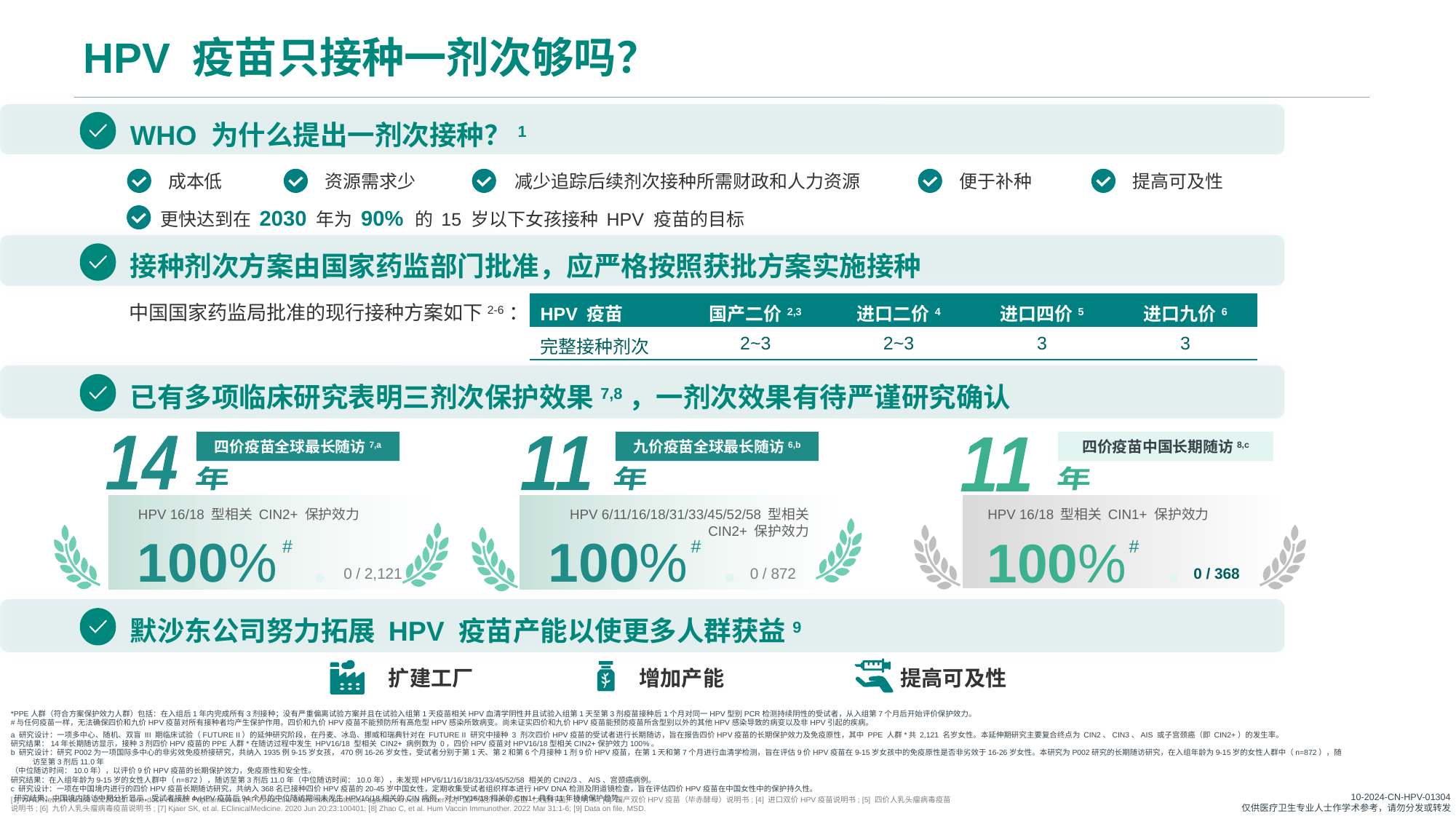

# HPV 疫苗只接种一剂次够吗？

WHO 为什么提出一剂次接种？1

成本低

资源需求少

减少追踪后续剂次接种所需财政和人力资源

便于补种

提高可及性

更快达到在 2030 年为 90% 的 15 岁以下女孩接种 HPV 疫苗的目标

接种剂次方案由国家药监部门批准，应严格按照获批方案实施接种

中国国家药监局批准的现行接种方案如下2-6：
| HPV 疫苗 | 国产二价2,3 | 进口二价4 | 进口四价5 | 进口九价6 |
| --- | --- | --- | --- | --- |
| 完整接种剂次 | 2~3 | 2~3 | 3 | 3 |

已有多项临床研究表明三剂次保护效果7,8，一剂次效果有待严谨研究确认

四价疫苗全球最长随访7,a
14
年

HPV 16/18 型相关 CIN2+ 保护效力
100%
0 / 2,121

九价疫苗全球最长随访6,b
11
年

HPV 6/11/16/18/31/33/45/52/58 型相关
 CIN2+ 保护效力
100%
0 / 872

四价疫苗中国长期随访8,c
11
年

HPV 16/18 型相关 CIN1+ 保护效力
0 / 368

100%
#
#
#

默沙东公司努力拓展 HPV 疫苗产能以使更多人群获益9

扩建工厂
增加产能
提高可及性
*PPE人群（符合方案保护效力人群）包括：在入组后1年内完成所有3剂接种；没有严重偏离试验方案并且在试验入组第1天疫苗相关HPV血清学阴性并且试验入组第1天至第3剂疫苗接种后1个月对同一HPV型别PCR检测持续阴性的受试者，从入组第7个月后开始评价保护效力。
#与任何疫苗一样，无法确保四价和九价HPV疫苗对所有接种者均产生保护作用。四价和九价HPV疫苗不能预防所有高危型HPV感染所致病变。尚未证实四价和九价HPV疫苗能预防疫苗所含型别以外的其他HPV感染导致的病变以及非HPV引起的疾病。
a 研究设计：一项多中心、随机、双盲 III 期临床试验（FUTURE II）的延伸研究阶段，在丹麦、冰岛、挪威和瑞典针对在 FUTURE II 研究中接种 3 剂次四价HPV疫苗的受试者进行长期随访，旨在报告四价HPV疫苗的长期保护效力及免疫原性，其中 PPE 人群*共 2,121 名岁女性。本延伸期研究主要复合终点为 CIN2、CIN3、AIS 或子宫颈癌（即 CIN2+）的发生率。
研究结果：14年长期随访显示，接种3剂四价HPV疫苗的PPE人群*在随访过程中发生 HPV16/18 型相关 CIN2+ 病例数为 0，四价HPV疫苗对HPV16/18型相关CIN2+保护效力100%。
b 研究设计：研究P002为一项国际多中心的非劣效免疫桥接研究，共纳入1935例9-15岁女孩，470例16-26岁女性，受试者分别于第1天、第2和第6个月接种1剂9价HPV疫苗，在第1天和第7个月进行血清学检测，旨在评估9价HPV疫苗在9-15岁女孩中的免疫原性是否非劣效于16-26岁女性。本研究为P002研究的长期随访研究，在入组年龄为9-15岁的女性人群中（n=872），随访至第3剂后11.0年
（中位随访时间：10.0年），以评价9价HPV疫苗的长期保护效力，免疫原性和安全性。
研究结果：在入组年龄为9-15岁的女性人群中（n=872），随访至第3剂后11.0年（中位随访时间：10.0年），未发现HPV6/11/16/18/31/33/45/52/58 相关的CIN2/3、AIS、宫颈癌病例。
c 研究设计：一项在中国境内进行的四价HPV疫苗长期随访研究，共纳入368名已接种四价HPV疫苗的20-45岁中国女性，定期收集受试者组织样本进行HPV DNA检测及阴道镜检查，旨在评估四价HPV疫苗在中国女性中的保护持久性。
 研究结果：中国境内随访中期分析显示，受试者接种4vHPV疫苗后94个月的中位随访期间未发生HPV16/18相关的CIN病例，对HPV16/18相关的CIN1+具有11年持续保护趋势。
[1] WHO News Release 20220411. One-dose Human Papillomavirus (HPV) vaccine offers solid protection against cervical cancer; [2] 国产双价HPV疫苗（大肠杆菌）说明书; [3] 国产双价HPV疫苗（毕赤酵母）说明书; [4] 进口双价HPV疫苗说明书; [5] 四价人乳头瘤病毒疫苗说明书; [6] 九价人乳头瘤病毒疫苗说明书; [7] Kjaer SK, et al. EClinicalMedicine. 2020 Jun 20;23:100401; [8] Zhao C, et al. Hum Vaccin Immunother. 2022 Mar 31:1-6; [9] Data on file, MSD.